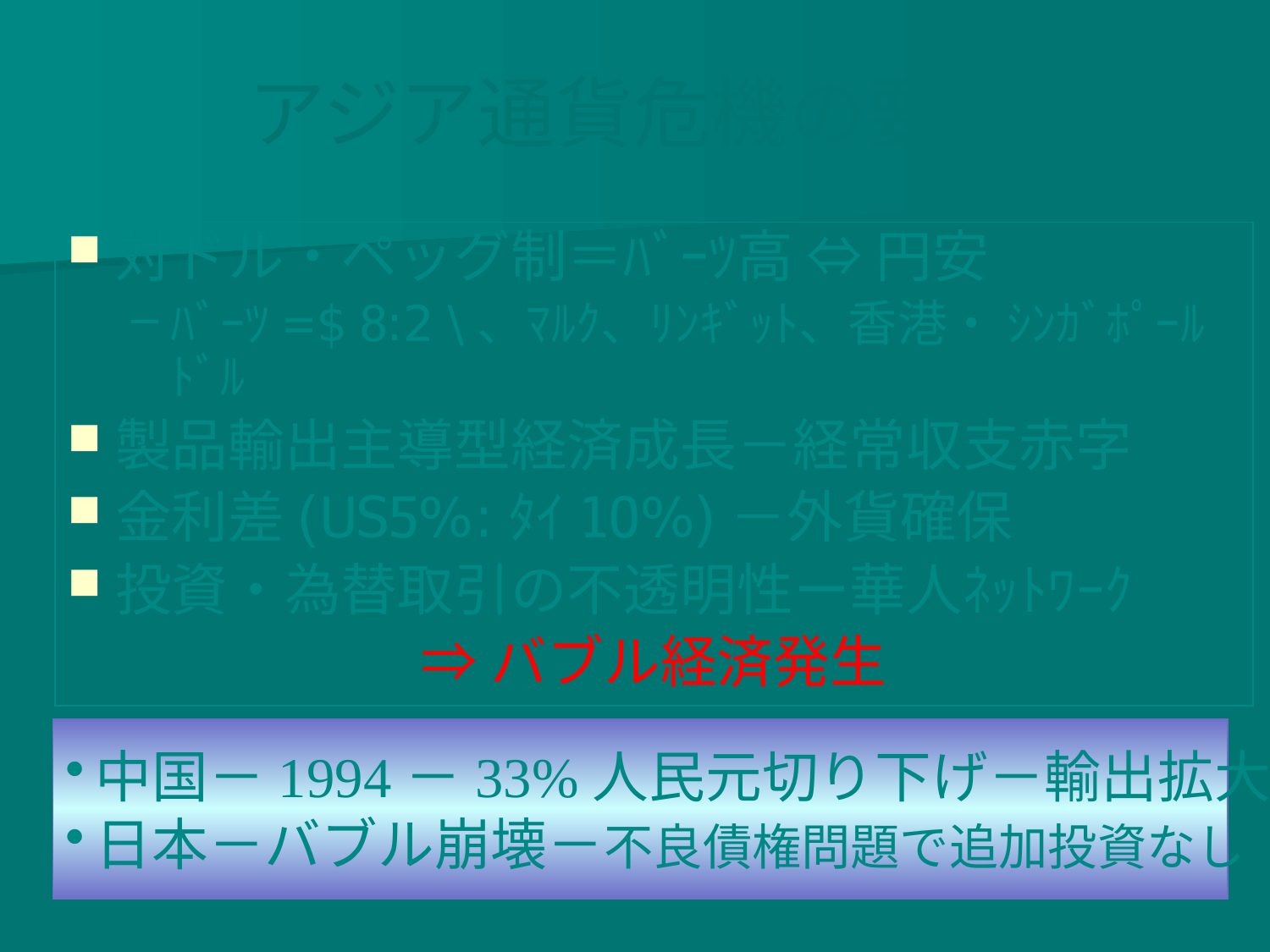

# アジア通貨危機の要因
対ドル・ペッグ制＝ﾊﾞｰﾂ高 ⇔ 円安
ﾊﾞｰﾂ=$ 8:2 \、ﾏﾙｸ、ﾘﾝｷﾞｯﾄ、香港・ ｼﾝｶﾞﾎﾟｰﾙﾄﾞﾙ
製品輸出主導型経済成長－経常収支赤字
金利差(US5%:ﾀｲ10%)－外貨確保
投資・為替取引の不透明性ー華人ﾈｯﾄﾜｰｸ
⇒バブル経済発生

中国－1994－33%人民元切り下げ－輸出拡大
日本－バブル崩壊－不良債権問題で追加投資なし